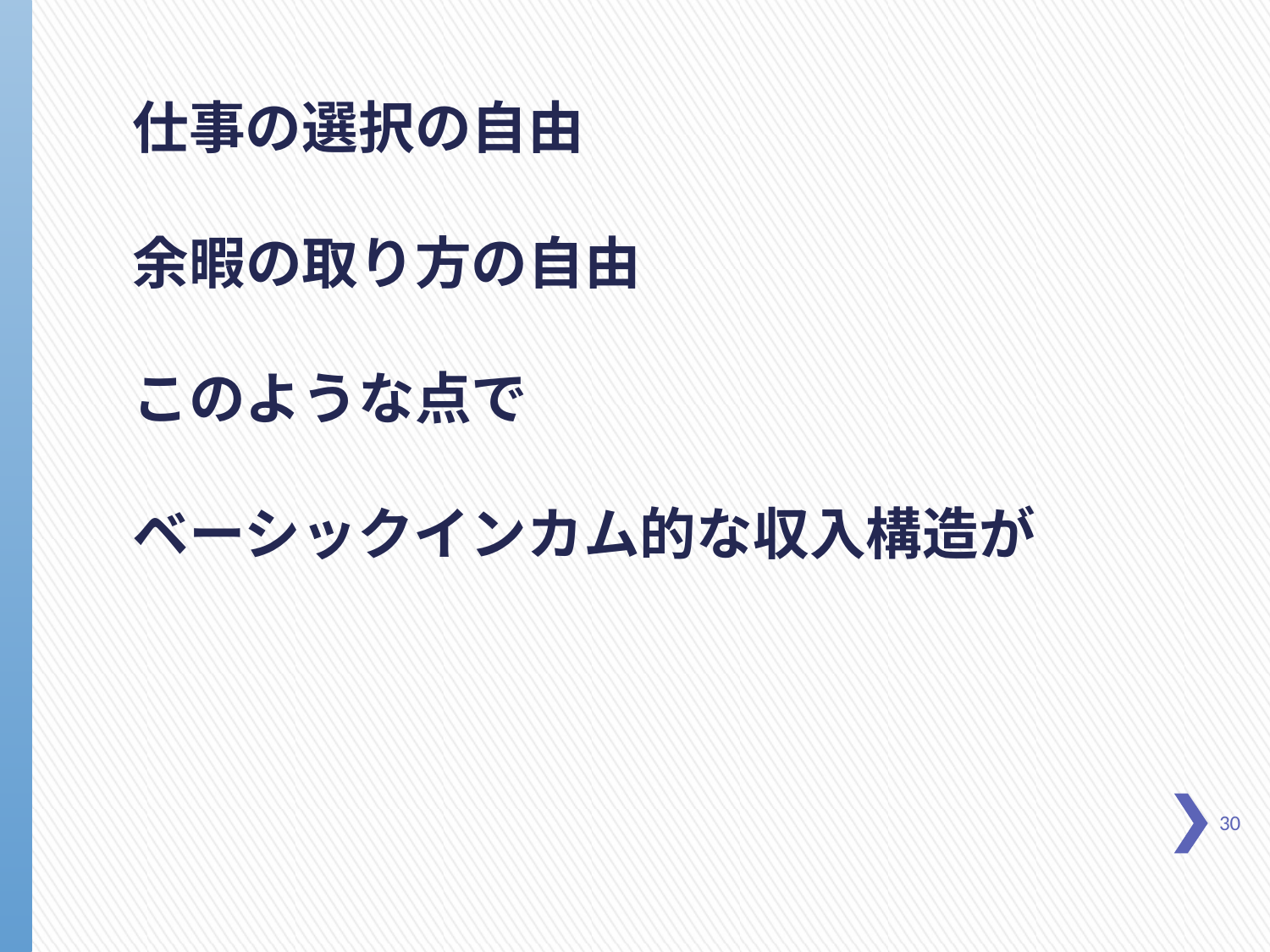

仕事の選択の自由

余暇の取り方の自由

このような点で

ベーシックインカム的な収入構造が
30